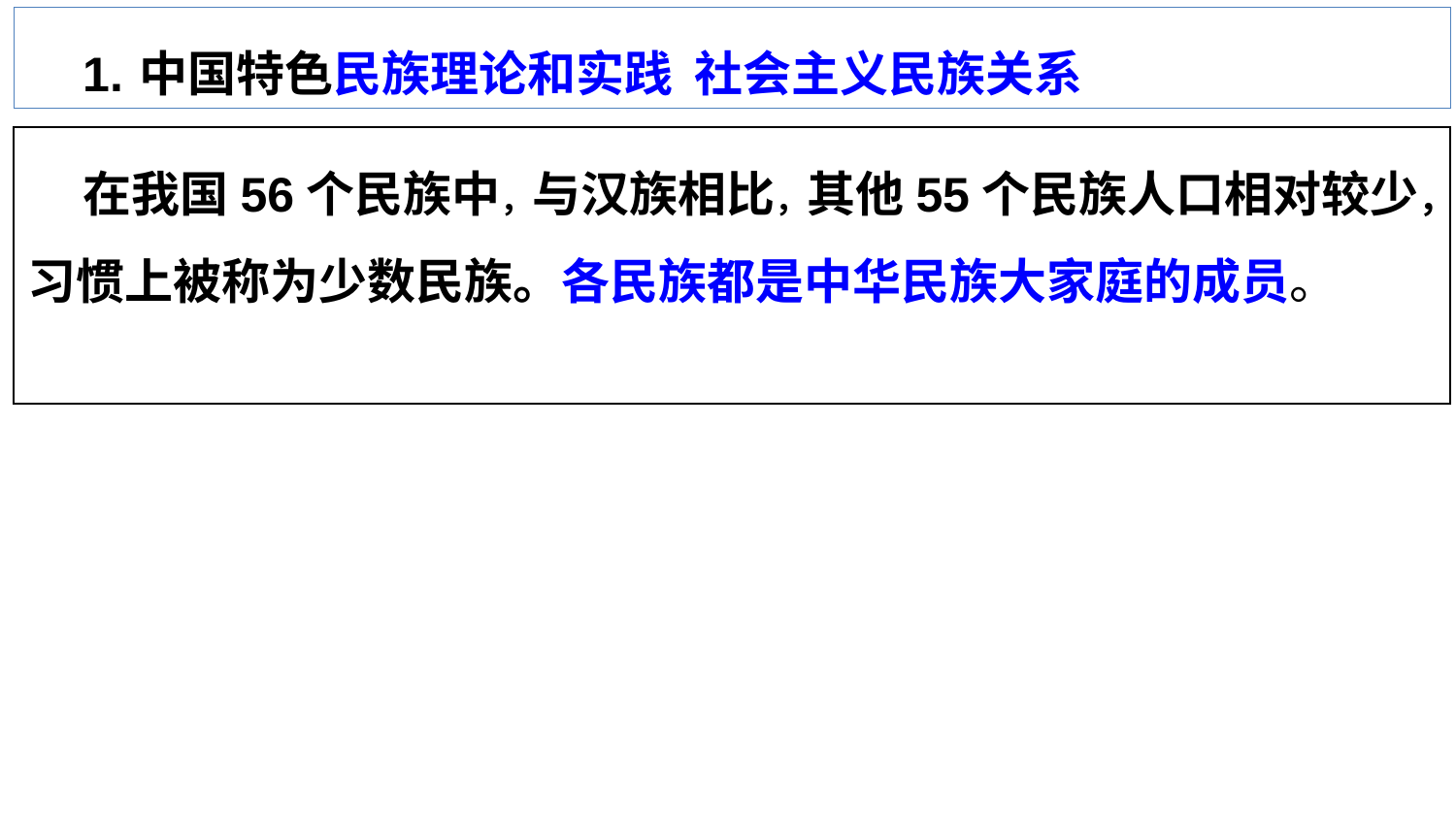

1.中国特色民族理论和实践  社会主义民族关系
    在我国56个民族中，与汉族相比，其他55个民族人口相对较少，习惯上被称为少数民族。各民族都是中华民族大家庭的成员。